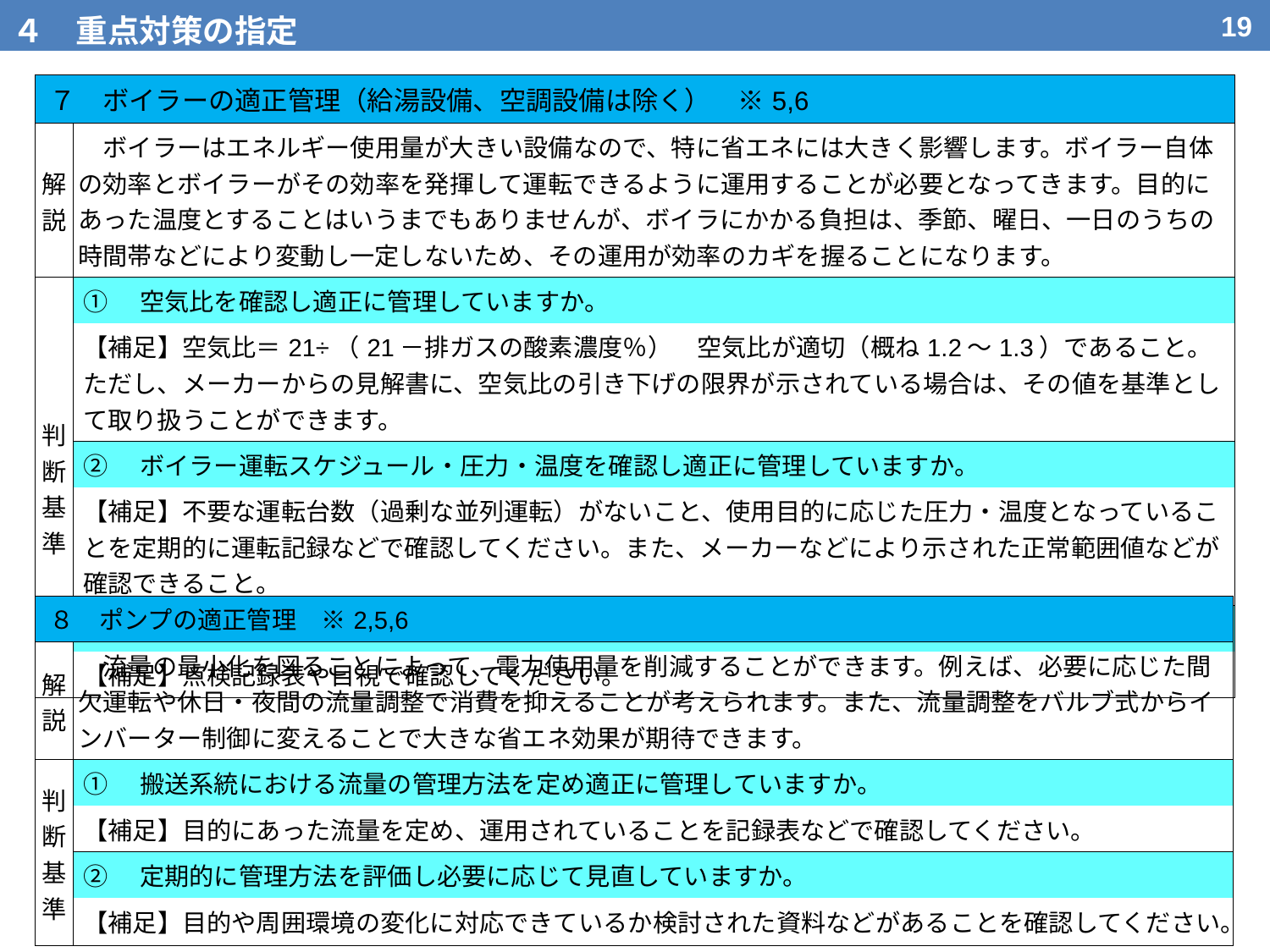

４　重点対策の指定
19
| ７　ボイラーの適正管理（給湯設備、空調設備は除く）　※5,6 |  |
| --- | --- |
| 解説 | ボイラーはエネルギー使用量が大きい設備なので、特に省エネには大きく影響します。ボイラー自体の効率とボイラーがその効率を発揮して運転できるように運用することが必要となってきます。目的にあった温度とすることはいうまでもありませんが、ボイラにかかる負担は、季節、曜日、一日のうちの時間帯などにより変動し一定しないため、その運用が効率のカギを握ることになります。 |
| 判断基準 | ①　空気比を確認し適正に管理していますか。 |
|  | 【補足】空気比＝21÷（21－排ガスの酸素濃度％）　空気比が適切（概ね1.2～1.3）であること。ただし、メーカーからの見解書に、空気比の引き下げの限界が示されている場合は、その値を基準として取り扱うことができます。 |
|  | ②　ボイラー運転スケジュール・圧力・温度を確認し適正に管理していますか。 |
|  | 【補足】不要な運転台数（過剰な並列運転）がないこと、使用目的に応じた圧力・温度となっていることを定期的に運転記録などで確認してください。また、メーカーなどにより示された正常範囲値などが確認できること。 |
|  | ③　蒸気漏れや、保温対策未実施・劣化箇所を確認及び改修していますか。 |
|  | 【補足】点検記録表や目視で確認してください。 |
| ８　ポンプの適正管理　※2,5,6 |  |
| --- | --- |
| 解説 | 流量の最小化を図ることによって、電力使用量を削減することができます。例えば、必要に応じた間欠運転や休日・夜間の流量調整で消費を抑えることが考えられます。また、流量調整をバルブ式からインバーター制御に変えることで大きな省エネ効果が期待できます。 |
| 判断基準 | ①　搬送系統における流量の管理方法を定め適正に管理していますか。 |
|  | 【補足】目的にあった流量を定め、運用されていることを記録表などで確認してください。 |
|  | ②　定期的に管理方法を評価し必要に応じて見直していますか。 |
|  | 【補足】目的や周囲環境の変化に対応できているか検討された資料などがあることを確認してください。 |